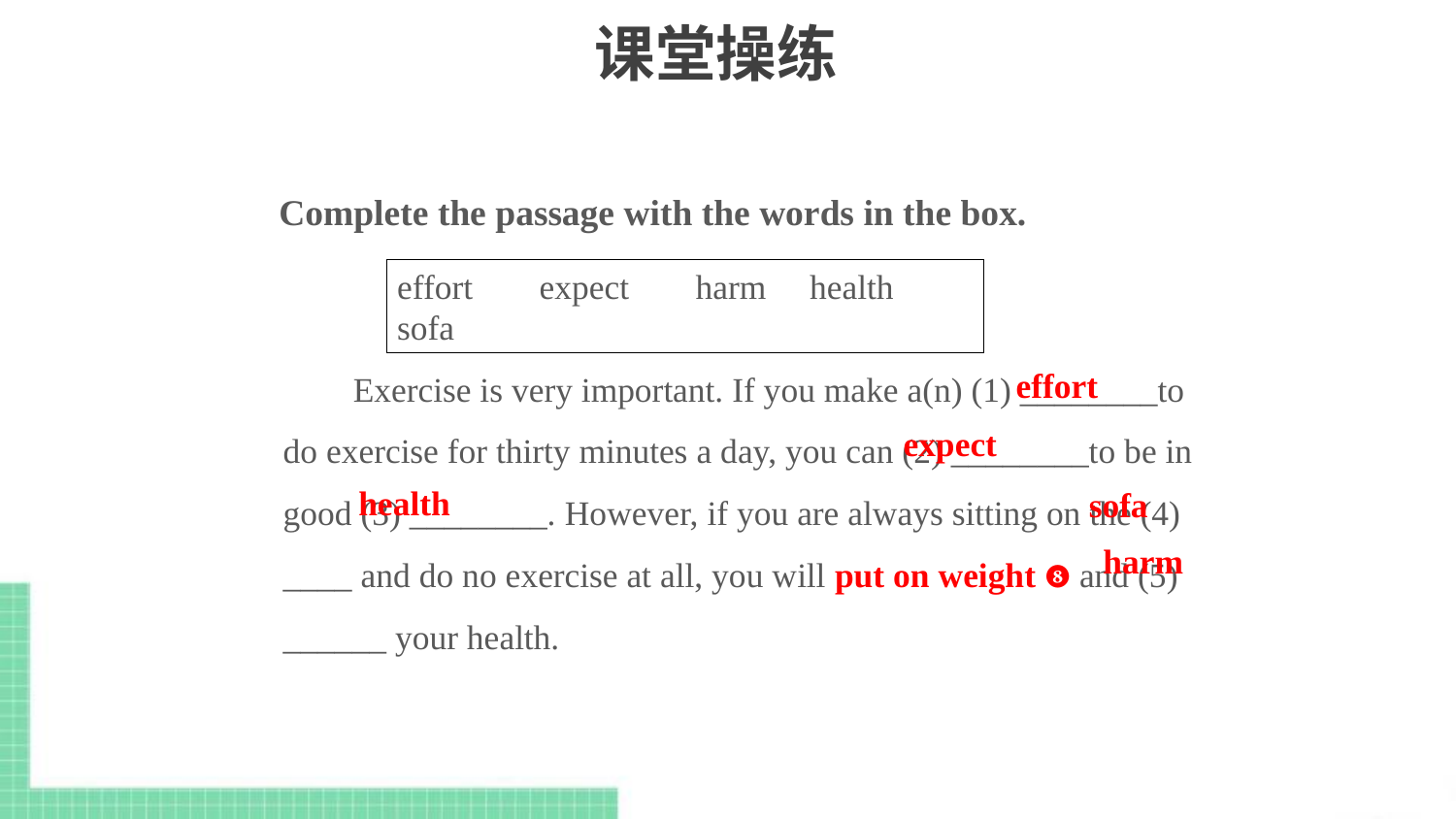

# 课堂操练
Complete the passage with the words in the box.
effort　  expect　  harm     health     sofa
        Exercise is very important. If you make a(n) (1) ________to do exercise for thirty minutes a day, you can (2) ________to be in good (3) ________. However, if you are always sitting on the (4) ____ and do no exercise at all, you will put on weight ❽ and (5) ______ your health.
effort
expect
health
sofa
harm